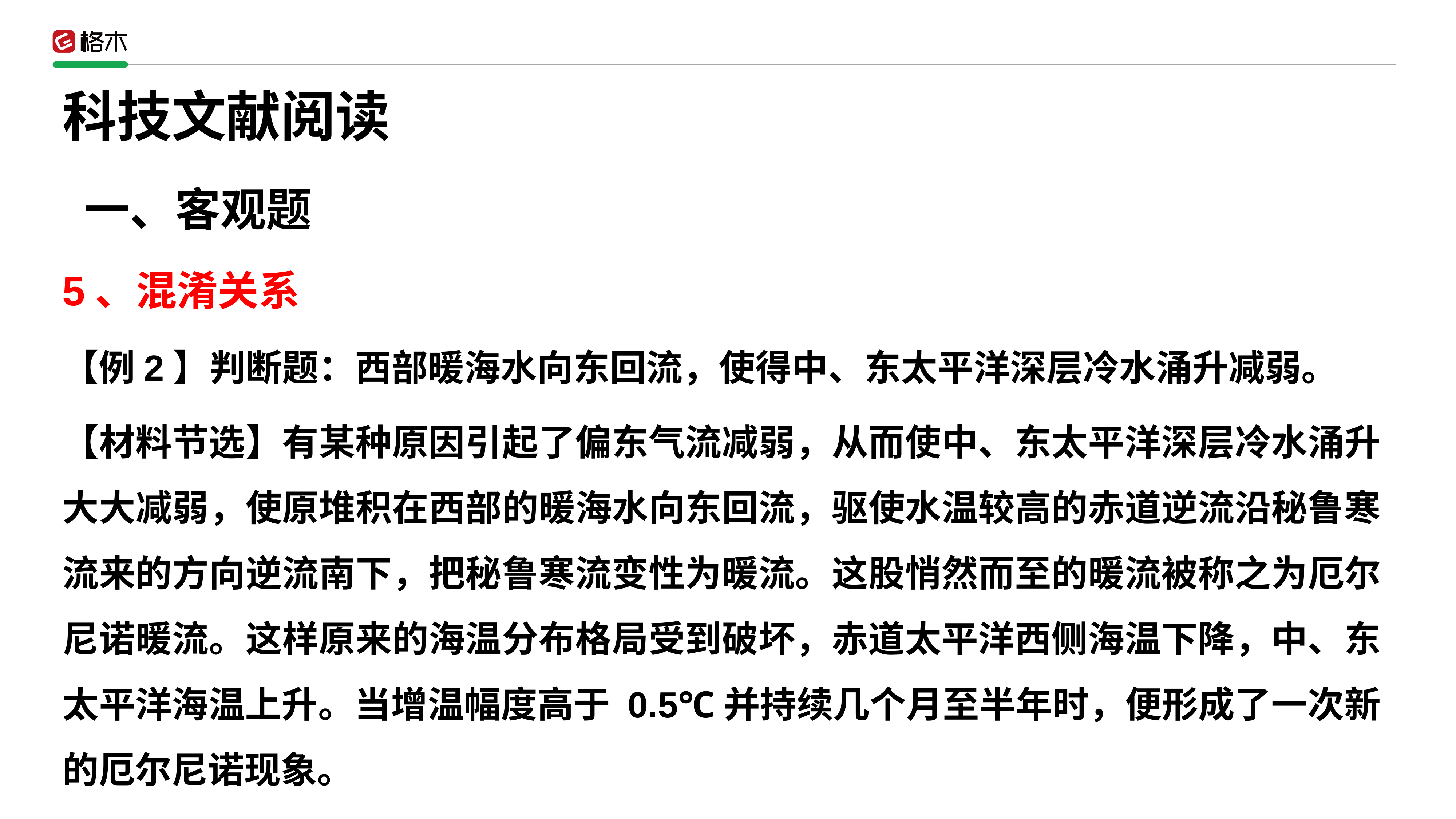

科技文献阅读
一、客观题
5、混淆关系
【例2】判断题：西部暖海水向东回流，使得中、东太平洋深层冷水涌升减弱。
【材料节选】有某种原因引起了偏东气流减弱，从而使中、东太平洋深层冷水涌升大大减弱，使原堆积在西部的暖海水向东回流，驱使水温较高的赤道逆流沿秘鲁寒流来的方向逆流南下，把秘鲁寒流变性为暖流。这股悄然而至的暖流被称之为厄尔尼诺暖流。这样原来的海温分布格局受到破坏，赤道太平洋西侧海温下降，中、东太平洋海温上升。当增温幅度高于 0.5℃并持续几个月至半年时，便形成了一次新的厄尔尼诺现象。